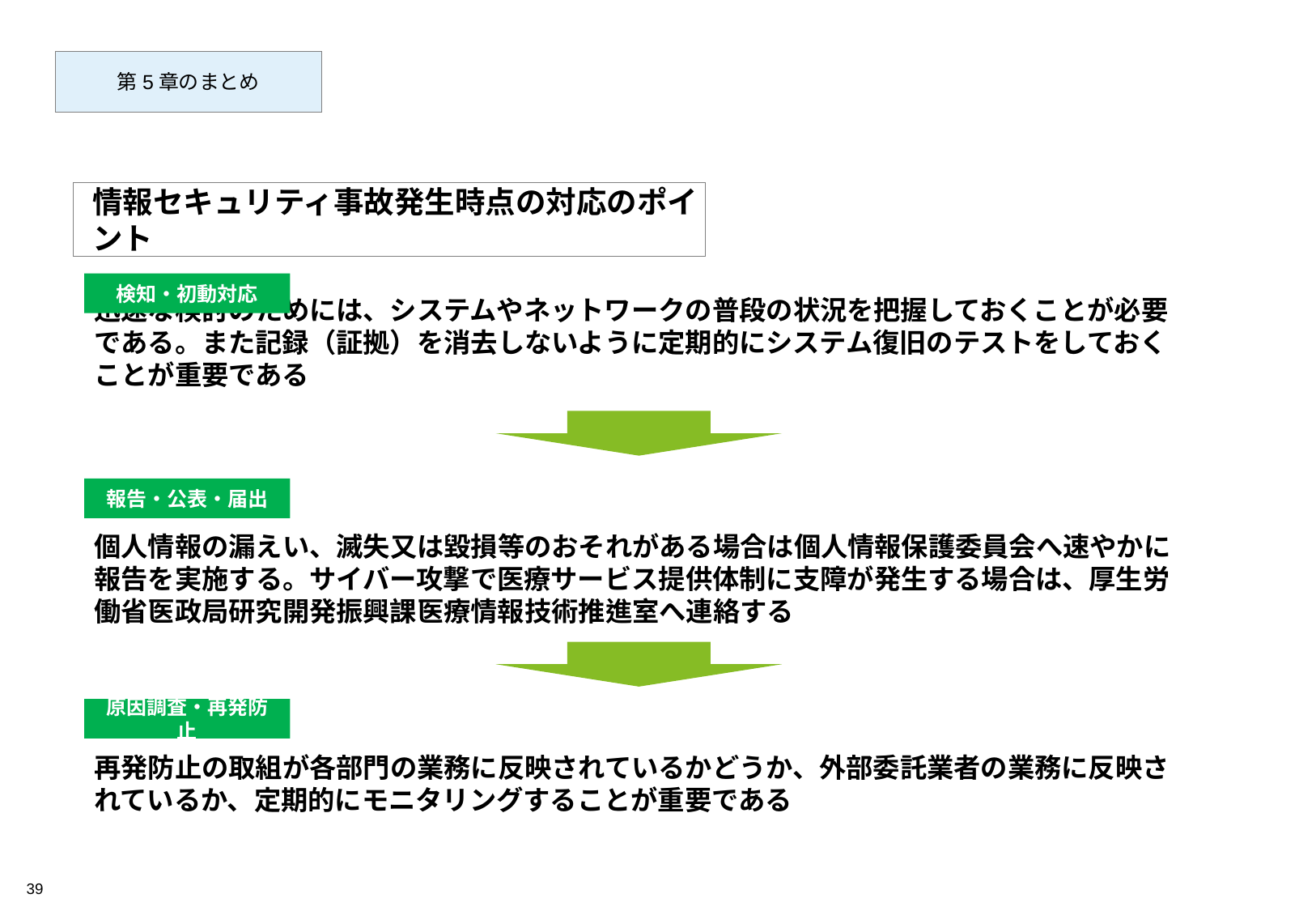

第5章のまとめ
情報セキュリティ事故発生時点の対応のポイント
検知・初動対応
迅速な検討のためには、システムやネットワークの普段の状況を把握しておくことが必要である。また記録（証拠）を消去しないように定期的にシステム復旧のテストをしておくことが重要である

報告・公表・届出
個人情報の漏えい、滅失又は毀損等のおそれがある場合は個人情報保護委員会へ速やかに報告を実施する。サイバー攻撃で医療サービス提供体制に支障が発生する場合は、厚生労働省医政局研究開発振興課医療情報技術推進室へ連絡する

原因調査・再発防止
再発防止の取組が各部門の業務に反映されているかどうか、外部委託業者の業務に反映されているか、定期的にモニタリングすることが重要である
39